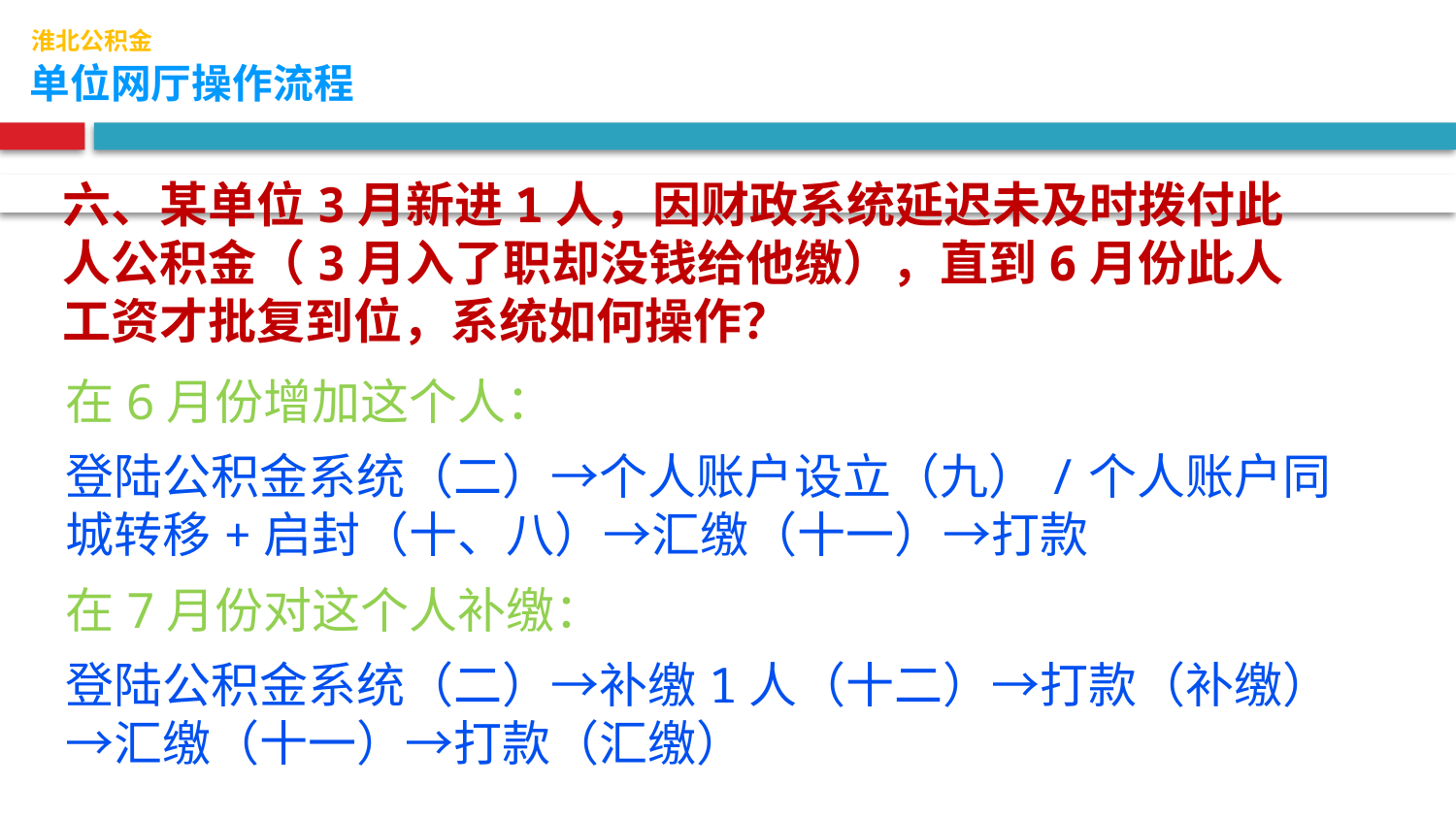

淮北公积金
单位网厅操作流程
六、某单位3月新进1人，因财政系统延迟未及时拨付此人公积金（3月入了职却没钱给他缴），直到6月份此人工资才批复到位，系统如何操作？
在6月份增加这个人：
登陆公积金系统（二）→个人账户设立（九）/个人账户同城转移+启封（十、八）→汇缴（十一）→打款
在7月份对这个人补缴：
登陆公积金系统（二）→补缴1人（十二）→打款（补缴）→汇缴（十一）→打款（汇缴）